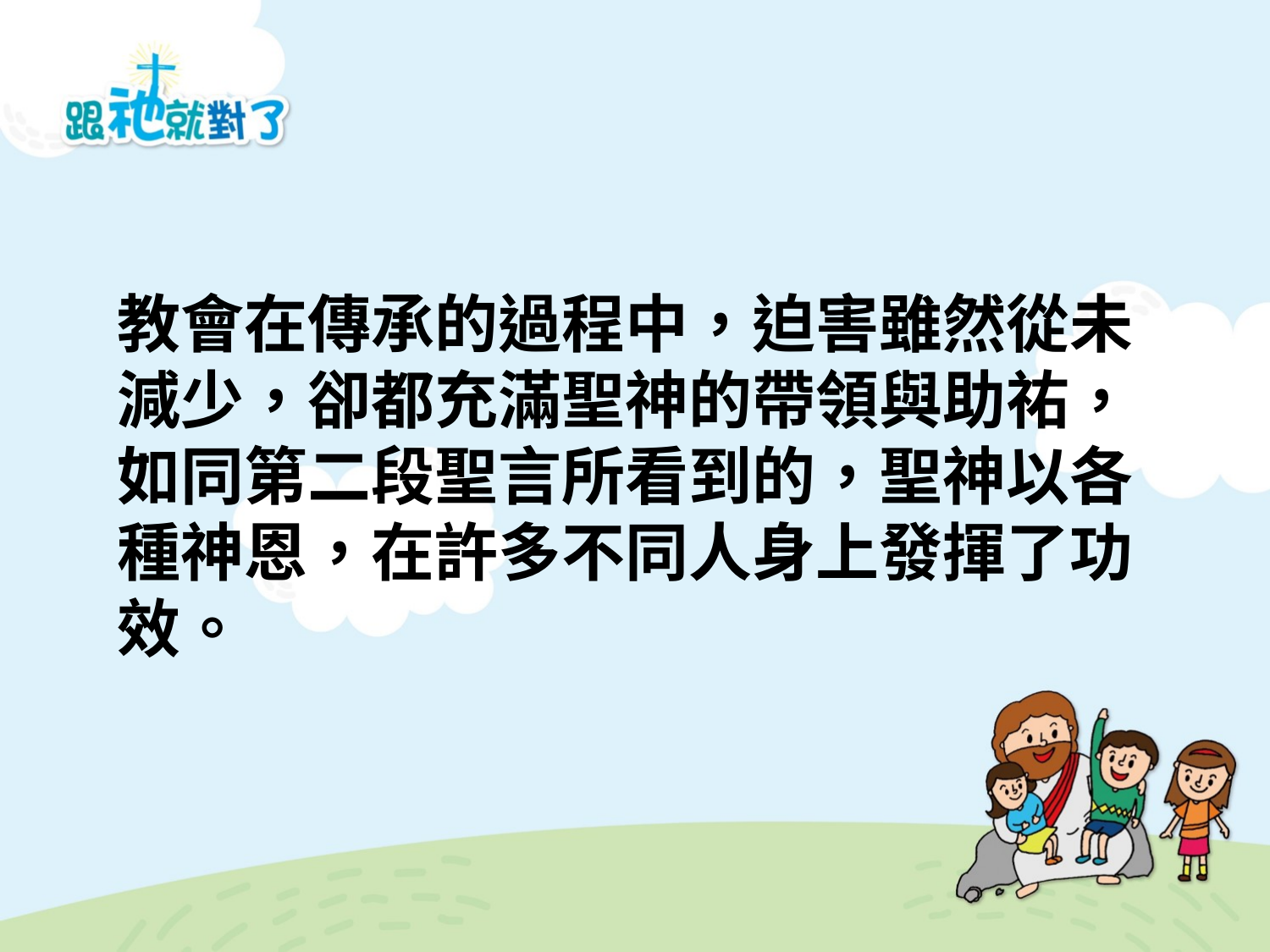

教會在傳承的過程中，迫害雖然從未減少，卻都充滿聖神的帶領與助祐，如同第二段聖言所看到的，聖神以各種神恩，在許多不同人身上發揮了功效。